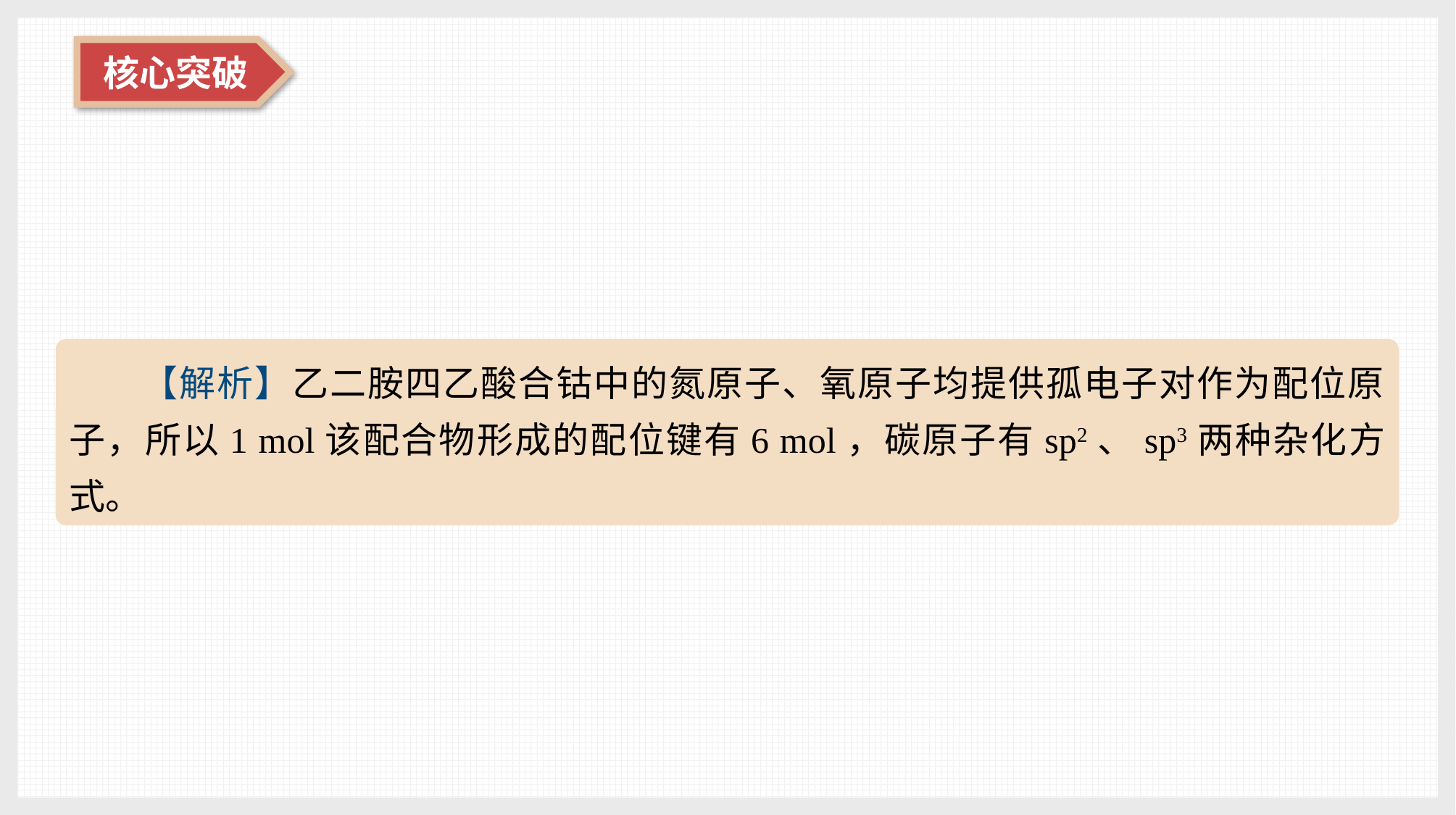

【解析】乙二胺四乙酸合钴中的氮原子、氧原子均提供孤电子对作为配位原
子，所以1 mol该配合物形成的配位键有6 mol，碳原子有sp2、sp3两种杂化方式。